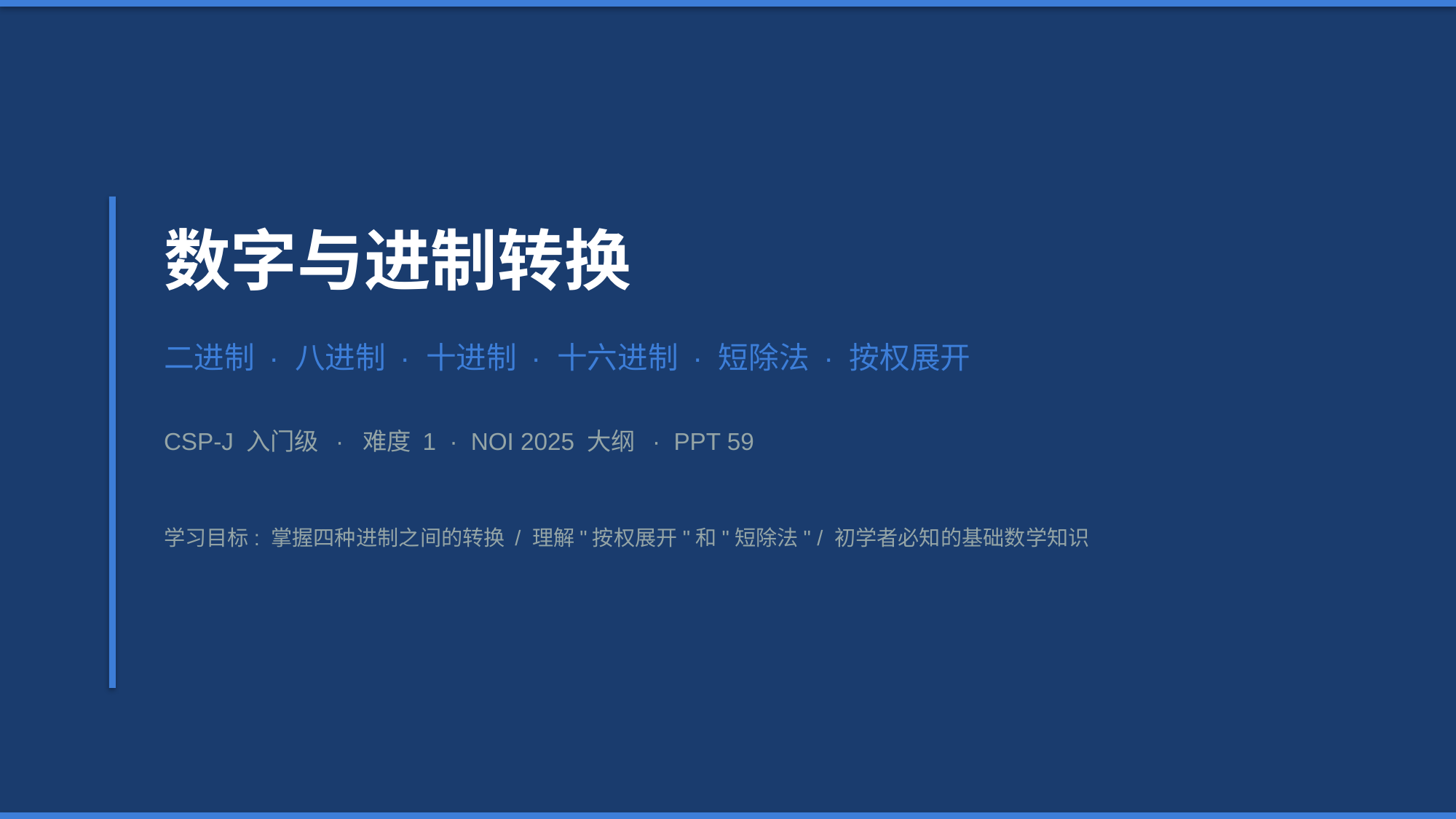

数字与进制转换
二进制 · 八进制 · 十进制 · 十六进制 · 短除法 · 按权展开
CSP-J 入门级  ·  难度 1  ·  NOI 2025 大纲  ·  PPT 59
学习目标: 掌握四种进制之间的转换 / 理解"按权展开"和"短除法" / 初学者必知的基础数学知识